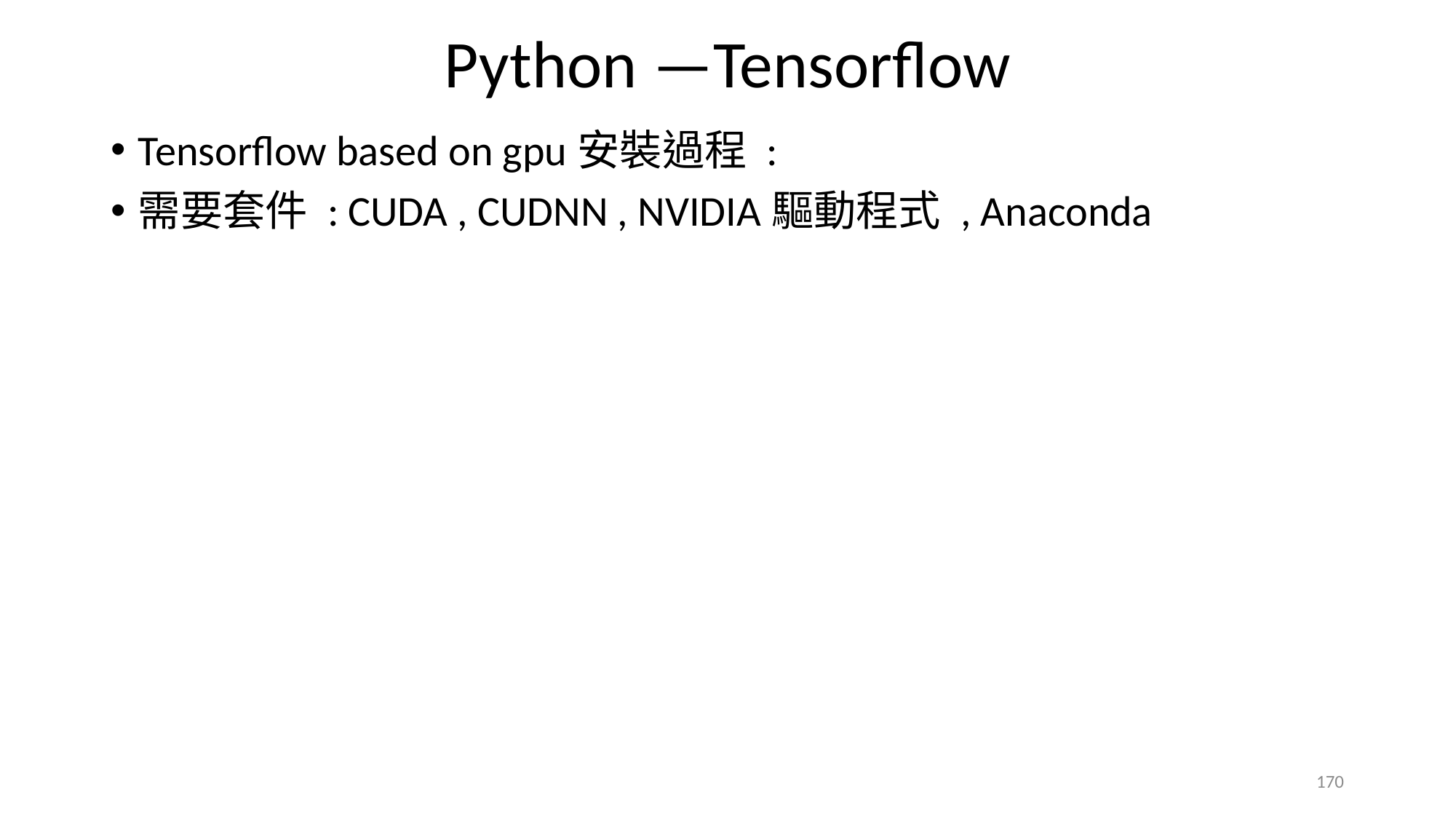

# Python —Tensorflow
Tensorflow based on gpu安裝過程 :
需要套件 : CUDA , CUDNN , NVIDIA驅動程式 , Anaconda
170